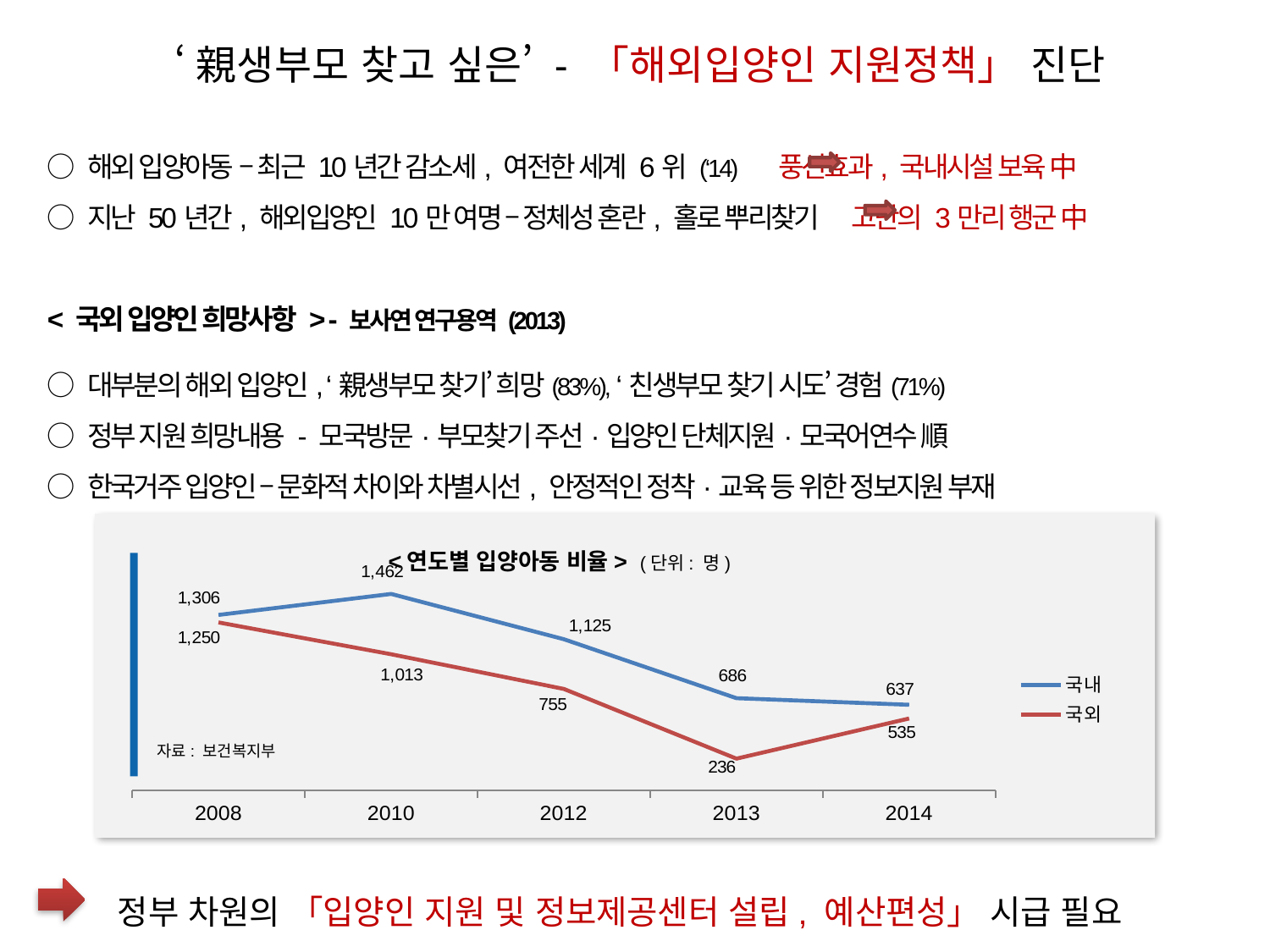

‘親생부모 찾고 싶은’ - 「해외입양인 지원정책」 진단
○ 해외 입양아동 – 최근 10년간 감소세, 여전한 세계 6위 (‘14)      풍선효과, 국내시설 보육 中
○ 지난 50년간, 해외입양인 10만 여명 – 정체성 혼란, 홀로 뿌리찾기      고난의 3만리 행군 中

< 국외 입양인 희망사항 > - 보사연 연구용역 (2013)

○ 대부분의 해외 입양인, ‘親생부모 찾기’ 희망(83%), ‘친생부모 찾기 시도’ 경험(71%)
○ 정부 지원 희망내용 - 모국방문·부모찾기 주선·입양인 단체지원·모국어연수 順
○ 한국거주 입양인 – 문화적 차이와 차별시선, 안정적인 정착·교육 등 위한 정보지원 부재

<연도별 입양아동 비율>  (단위: 명)

### Chart

| Category | 국내 | 국외 |
|---|---|---|
| 2008 | 1306.0 | 1250.0 |
| 2010 | 1462.0 | 1013.0 |
| 2012 | 1125.0 | 755.0 |
| 2013 | 686.0 | 236.0 |
| 2014 | 637.0 | 535.0 |
자료: 보건복지부
정부 차원의 「입양인 지원 및 정보제공센터 설립, 예산편성」 시급 필요